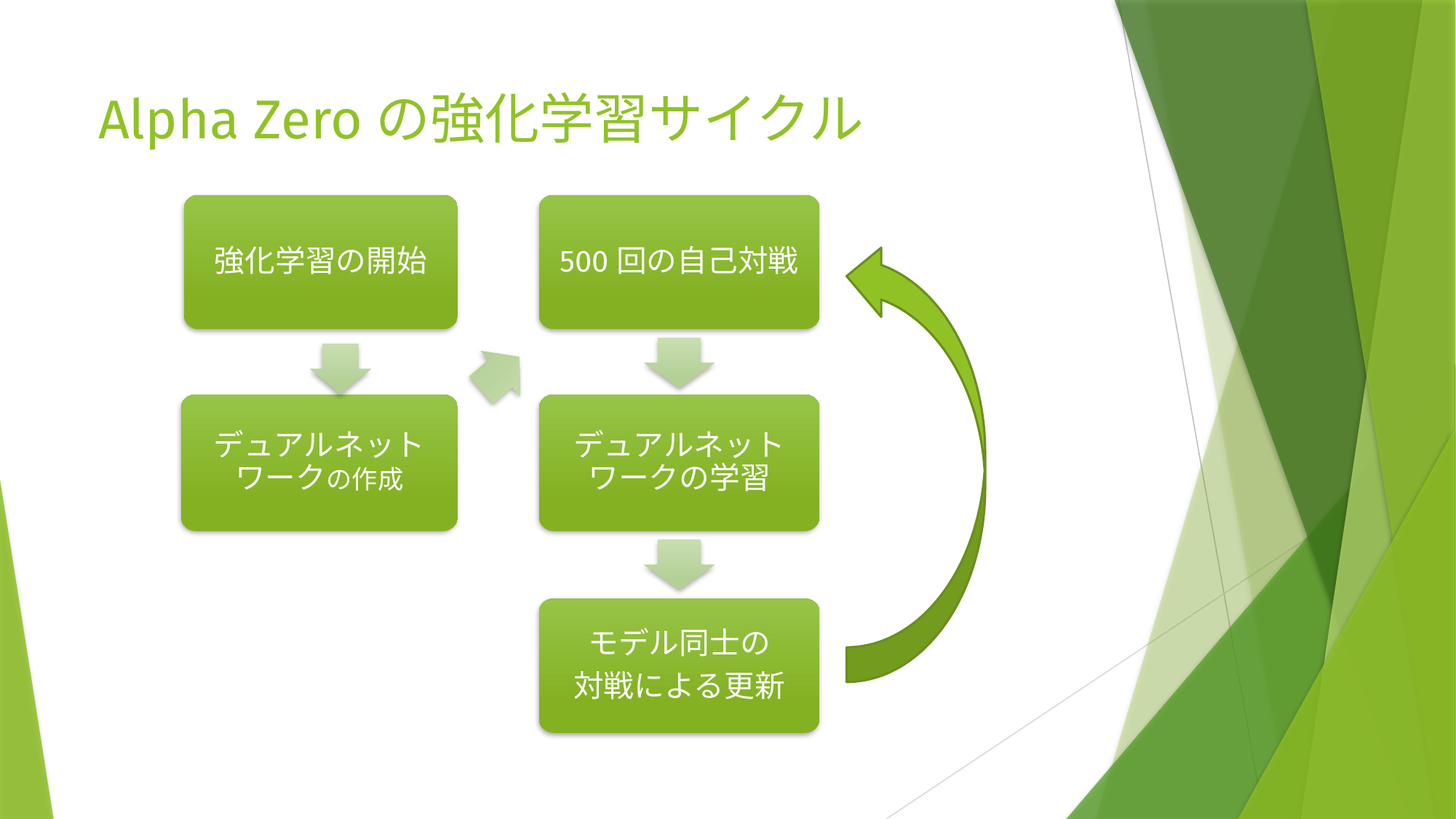

# Alpha Zeroの強化学習サイクル
強化学習の開始
500回の自己対戦

デュアルネットワークの学習

モデル同士の
対戦による更新

デュアルネットワークの作成